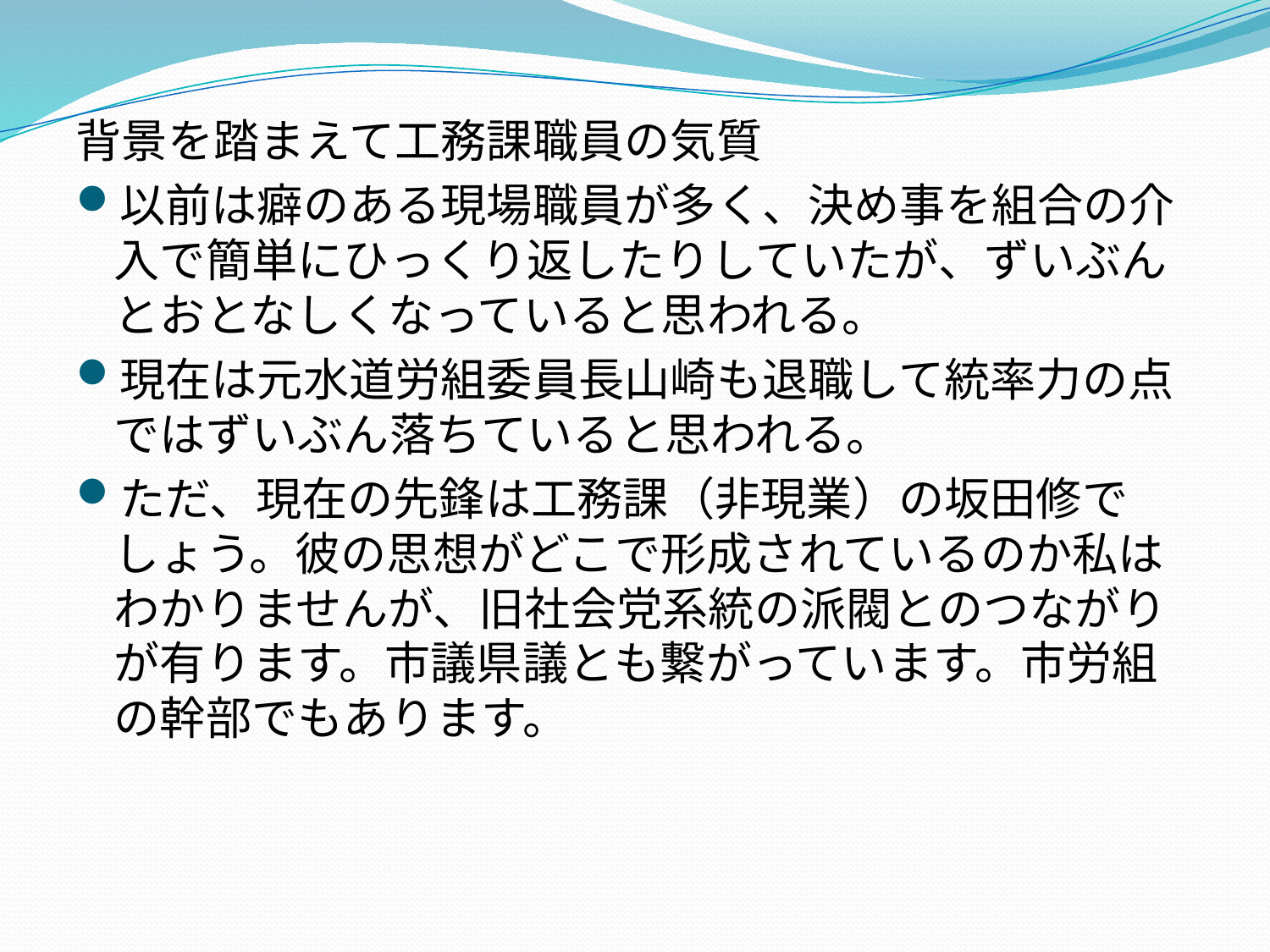

背景を踏まえて工務課職員の気質
以前は癖のある現場職員が多く、決め事を組合の介入で簡単にひっくり返したりしていたが、ずいぶんとおとなしくなっていると思われる。
現在は元水道労組委員長山崎も退職して統率力の点ではずいぶん落ちていると思われる。
ただ、現在の先鋒は工務課（非現業）の坂田修でしょう。彼の思想がどこで形成されているのか私はわかりませんが、旧社会党系統の派閥とのつながりが有ります。市議県議とも繋がっています。市労組の幹部でもあります。